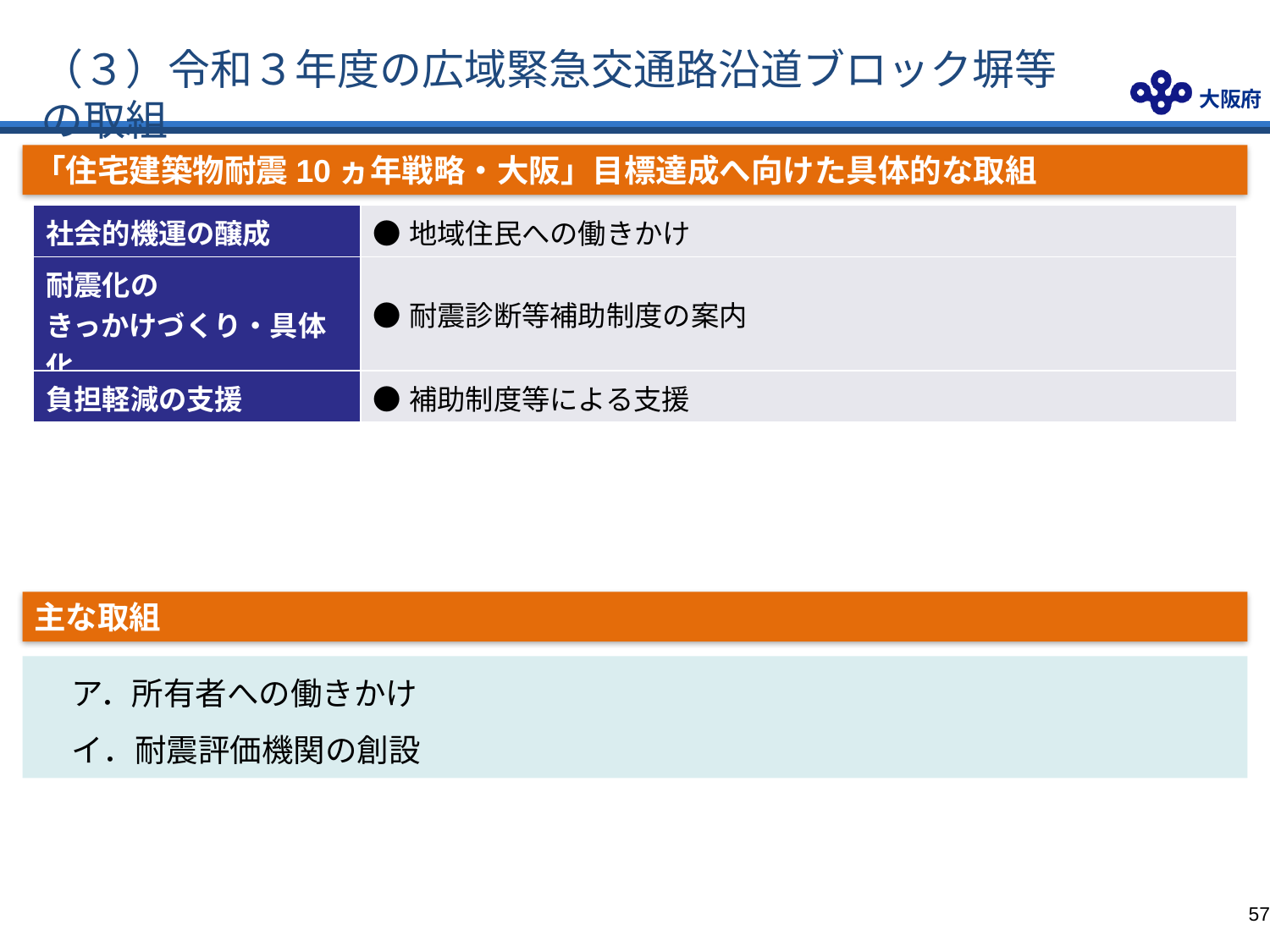

# （３）令和３年度の広域緊急交通路沿道ブロック塀等の取組
「住宅建築物耐震10ヵ年戦略・大阪」目標達成へ向けた具体的な取組
| 社会的機運の醸成 | ●地域住民への働きかけ |
| --- | --- |
| 耐震化の きっかけづくり・具体化 | ●耐震診断等補助制度の案内 |
| 負担軽減の支援 | ●補助制度等による支援 |
主な取組
ア．所有者への働きかけ
イ．耐震評価機関の創設
57